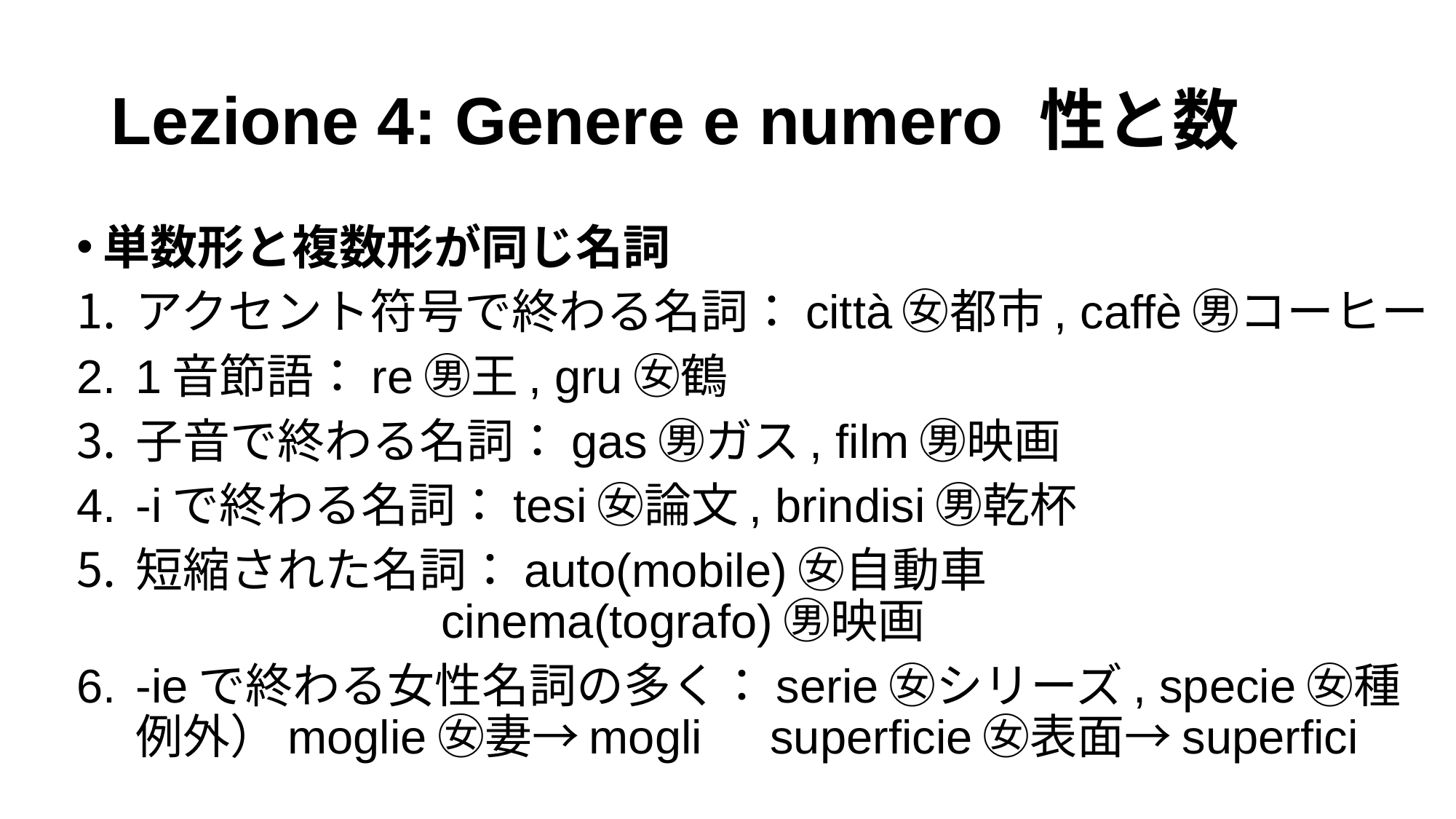

# Lezione 4: Genere e numero 性と数
単数形と複数形が同じ名詞
アクセント符号で終わる名詞：città㊛都市, caffè㊚コーヒー
1音節語：re㊚王, gru㊛鶴
子音で終わる名詞：gas㊚ガス, film㊚映画
-iで終わる名詞：tesi㊛論文, brindisi㊚乾杯
短縮された名詞：auto(mobile)㊛自動車
                            cinema(tografo)㊚映画
-ieで終わる女性名詞の多く：serie㊛シリーズ, specie㊛種
例外）moglie㊛妻→mogli　superficie㊛表面→superfici